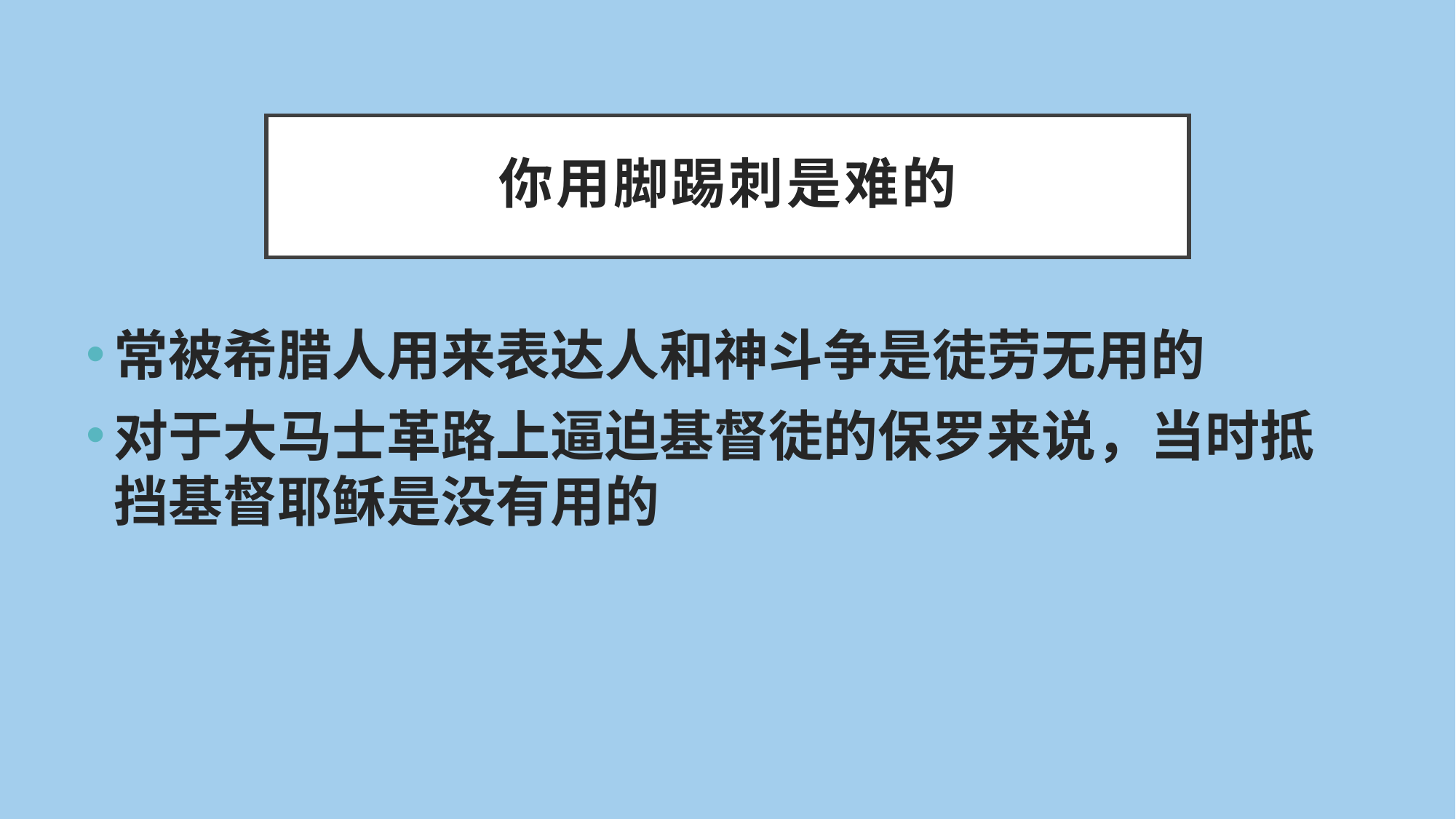

# 你用脚踢刺是难的
常被希腊人用来表达人和神斗争是徒劳无用的
对于大马士革路上逼迫基督徒的保罗来说，当时抵挡基督耶稣是没有用的